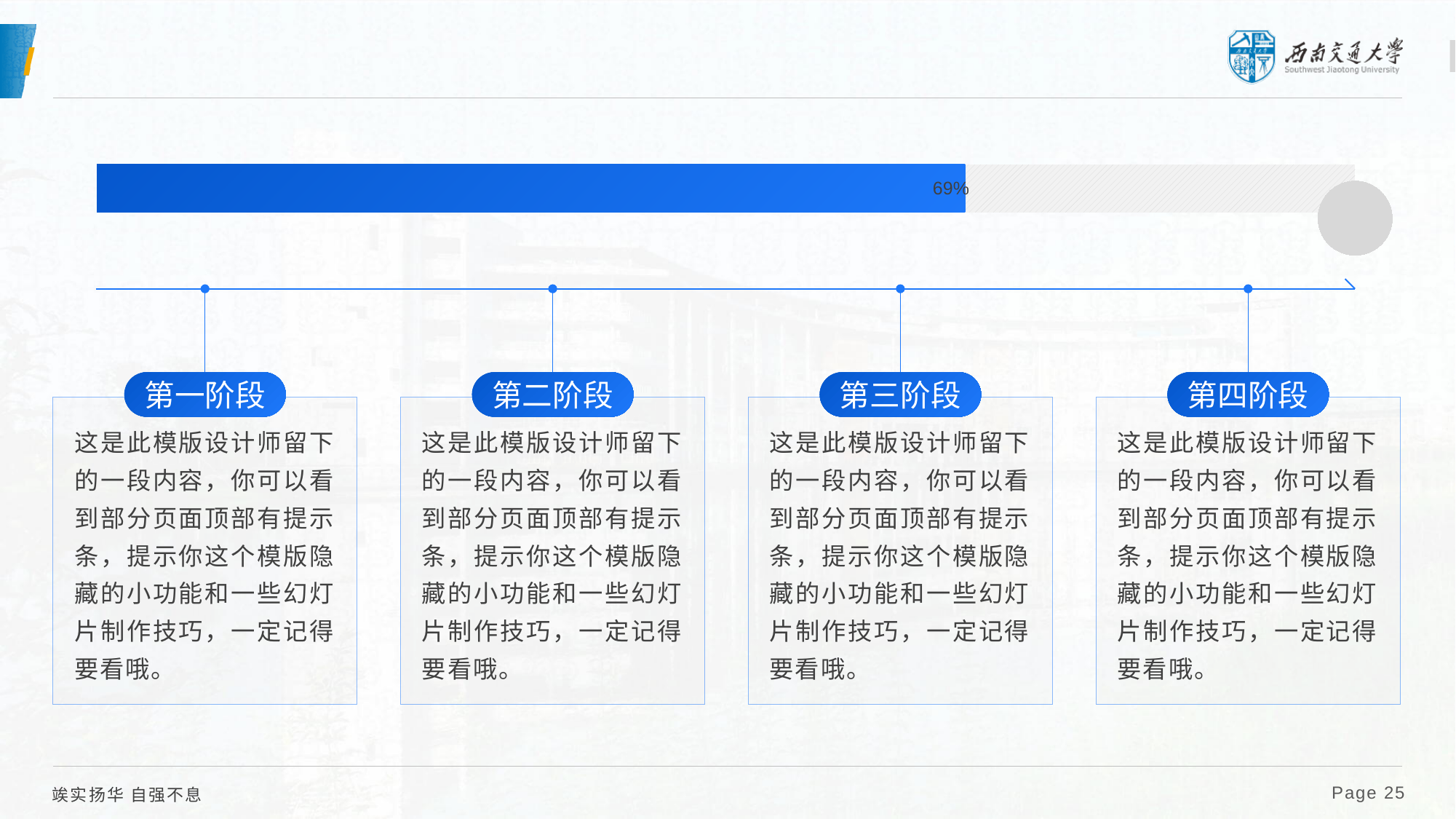

#

### Chart

| Category | 总 | 改这一列 | 图标-X |
|---|---|---|---|
| 项目进度 | 1.0 | 0.69 | 1.0 |
这是此模版设计师留下的一段内容，你可以看到部分页面顶部有提示条，提示你这个模版隐藏的小功能和一些幻灯片制作技巧，一定记得要看哦。
这是此模版设计师留下的一段内容，你可以看到部分页面顶部有提示条，提示你这个模版隐藏的小功能和一些幻灯片制作技巧，一定记得要看哦。
这是此模版设计师留下的一段内容，你可以看到部分页面顶部有提示条，提示你这个模版隐藏的小功能和一些幻灯片制作技巧，一定记得要看哦。
这是此模版设计师留下的一段内容，你可以看到部分页面顶部有提示条，提示你这个模版隐藏的小功能和一些幻灯片制作技巧，一定记得要看哦。
第一阶段
第二阶段
第三阶段
第四阶段
  Page 25